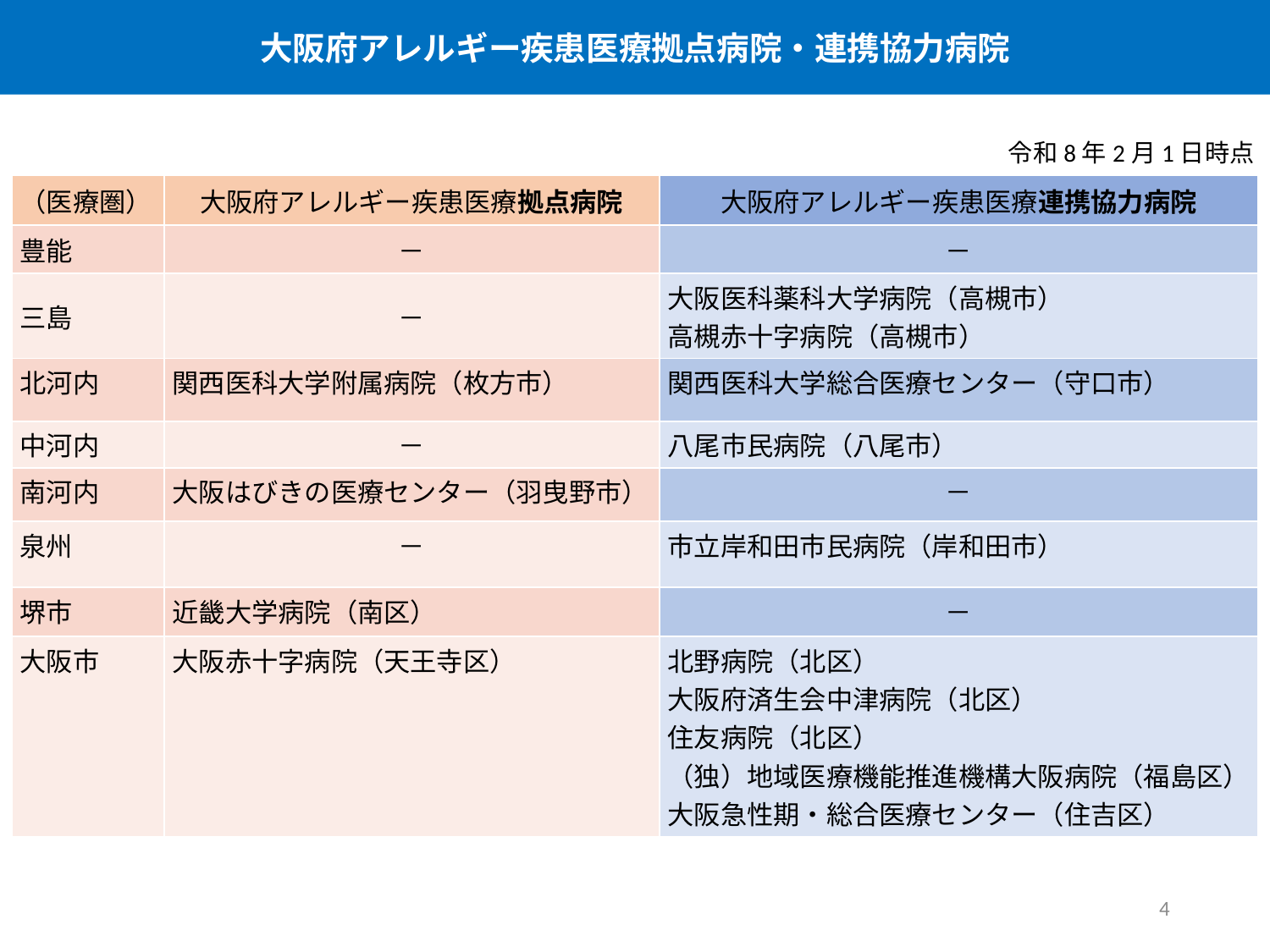

大阪府アレルギー疾患医療拠点病院・連携協力病院
令和8年2月1日時点
| （医療圏） | 大阪府アレルギー疾患医療拠点病院 | 大阪府アレルギー疾患医療連携協力病院 |
| --- | --- | --- |
| 豊能 | － | － |
| 三島 | － | 大阪医科薬科大学病院（高槻市） 高槻赤十字病院（高槻市） |
| 北河内 | 関西医科大学附属病院（枚方市） | 関西医科大学総合医療センター（守口市） |
| 中河内 | － | 八尾市民病院（八尾市） |
| 南河内 | 大阪はびきの医療センター（羽曳野市） | － |
| 泉州 | － | 市立岸和田市民病院（岸和田市） |
| 堺市 | 近畿大学病院（南区） | － |
| 大阪市 | 大阪赤十字病院（天王寺区） | 北野病院（北区） 大阪府済生会中津病院（北区） 住友病院（北区） （独）地域医療機能推進機構大阪病院（福島区） 大阪急性期・総合医療センター（住吉区） |
4